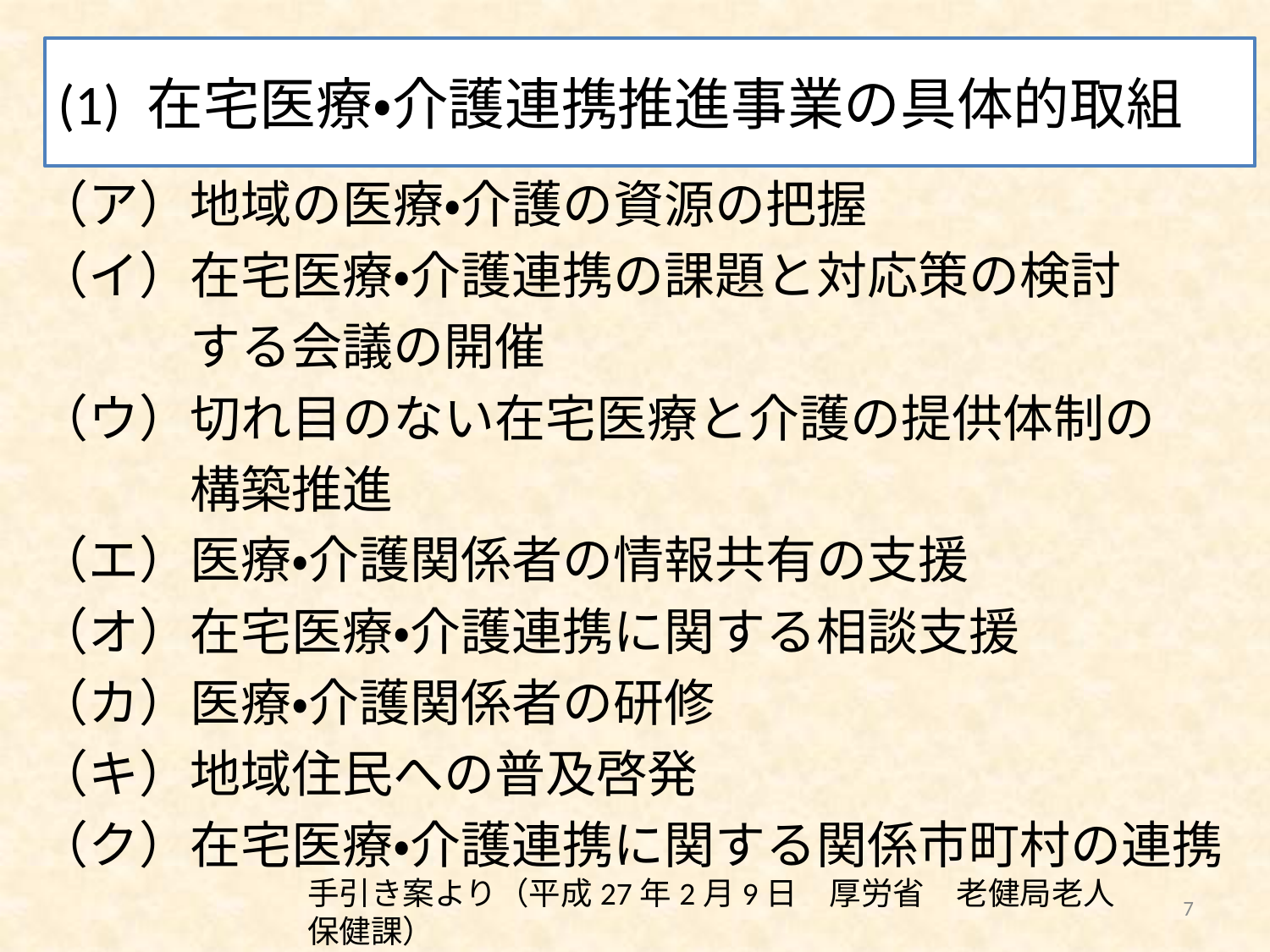

# (1) 在宅医療・介護連携推進事業の具体的取組
（ア）地域の医療・介護の資源の把握
（イ）在宅医療・介護連携の課題と対応策の検討
　　　する会議の開催
（ウ）切れ目のない在宅医療と介護の提供体制の
　　　構築推進
（エ）医療・介護関係者の情報共有の支援
（オ）在宅医療・介護連携に関する相談支援
（カ）医療・介護関係者の研修
（キ）地域住民への普及啓発
（ク）在宅医療・介護連携に関する関係市町村の連携

手引き案より（平成27年2月9日　厚労省　老健局老人保健課）
7